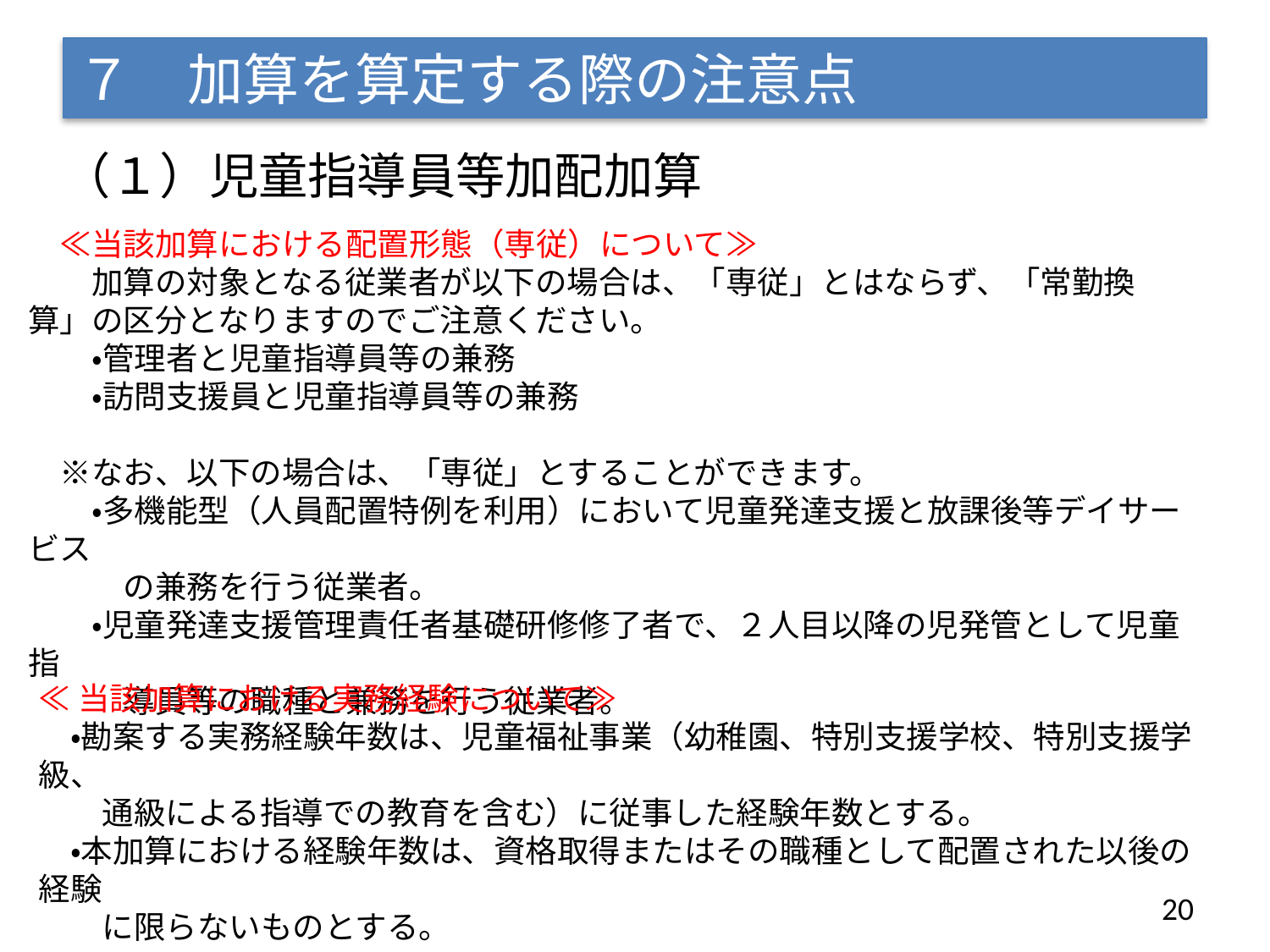

# ７　加算を算定する際の注意点
（１）児童指導員等加配加算
　≪当該加算における配置形態（専従）について≫
　　加算の対象となる従業者が以下の場合は、「専従」とはならず、「常勤換算」の区分となりますのでご注意ください。
　　・管理者と児童指導員等の兼務
　　・訪問支援員と児童指導員等の兼務

　※なお、以下の場合は、「専従」とすることができます。
　　・多機能型（人員配置特例を利用）において児童発達支援と放課後等デイサービス
　　　の兼務を行う従業者。
　　・児童発達支援管理責任者基礎研修修了者で、２人目以降の児発管として児童指
　　　導員等の職種と兼務を行う従業者。
≪当該加算における実務経験について≫
　・勘案する実務経験年数は、児童福祉事業（幼稚園、特別支援学校、特別支援学級、
　　通級による指導での教育を含む）に従事した経験年数とする。
　・本加算における経験年数は、資格取得またはその職種として配置された以後の経験
　　に限らないものとする。
20